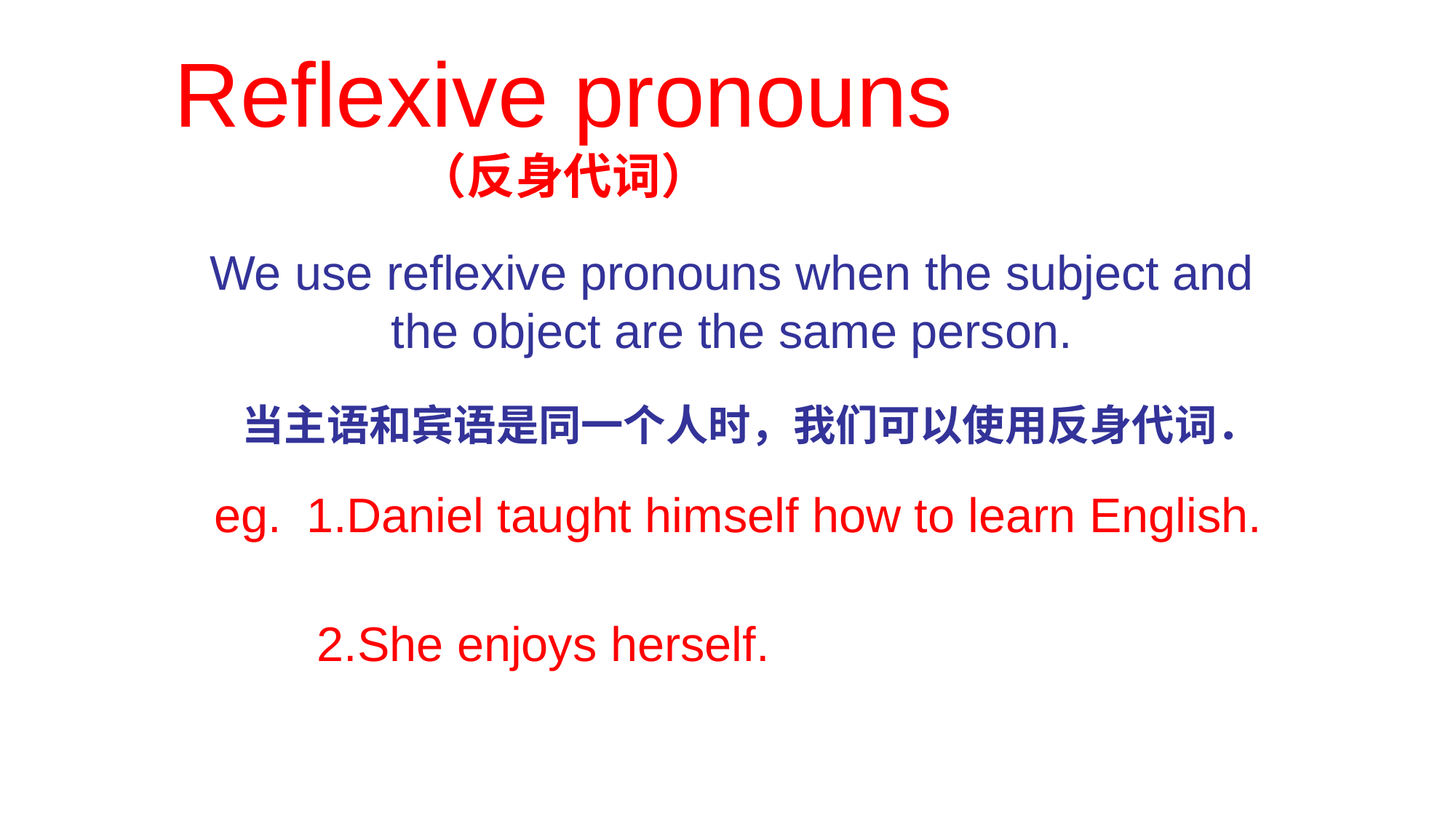

Reflexive pronouns
（反身代词）
We use reflexive pronouns when the subject and
 the object are the same person.
当主语和宾语是同一个人时，我们可以使用反身代词．
eg.
1.Daniel taught himself how to learn English.
2.She enjoys herself.